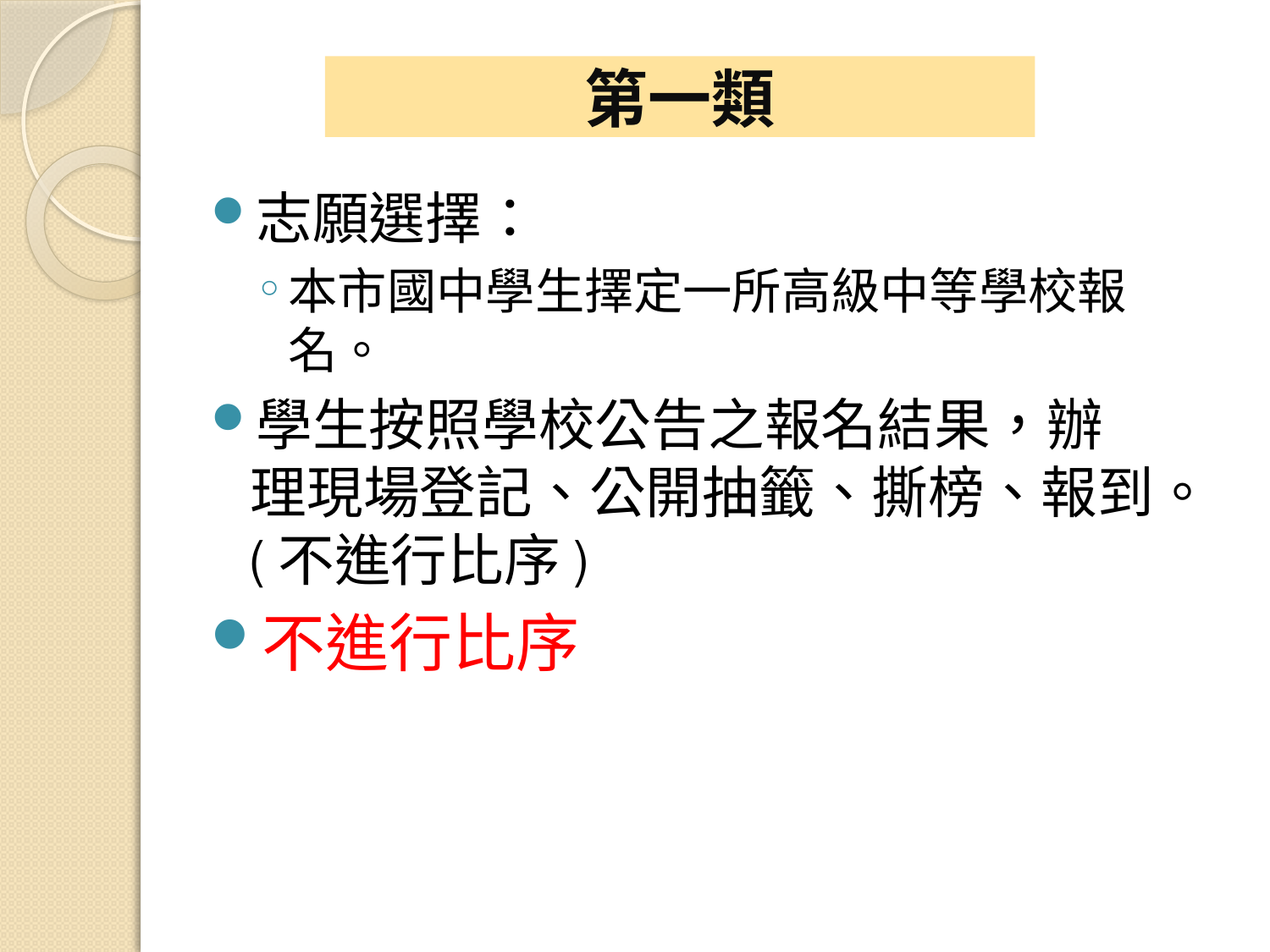

# 第一類
志願選擇：
本市國中學生擇定一所高級中等學校報名。
學生按照學校公告之報名結果，辦理現場登記、公開抽籤、撕榜、報到。(不進行比序)
不進行比序